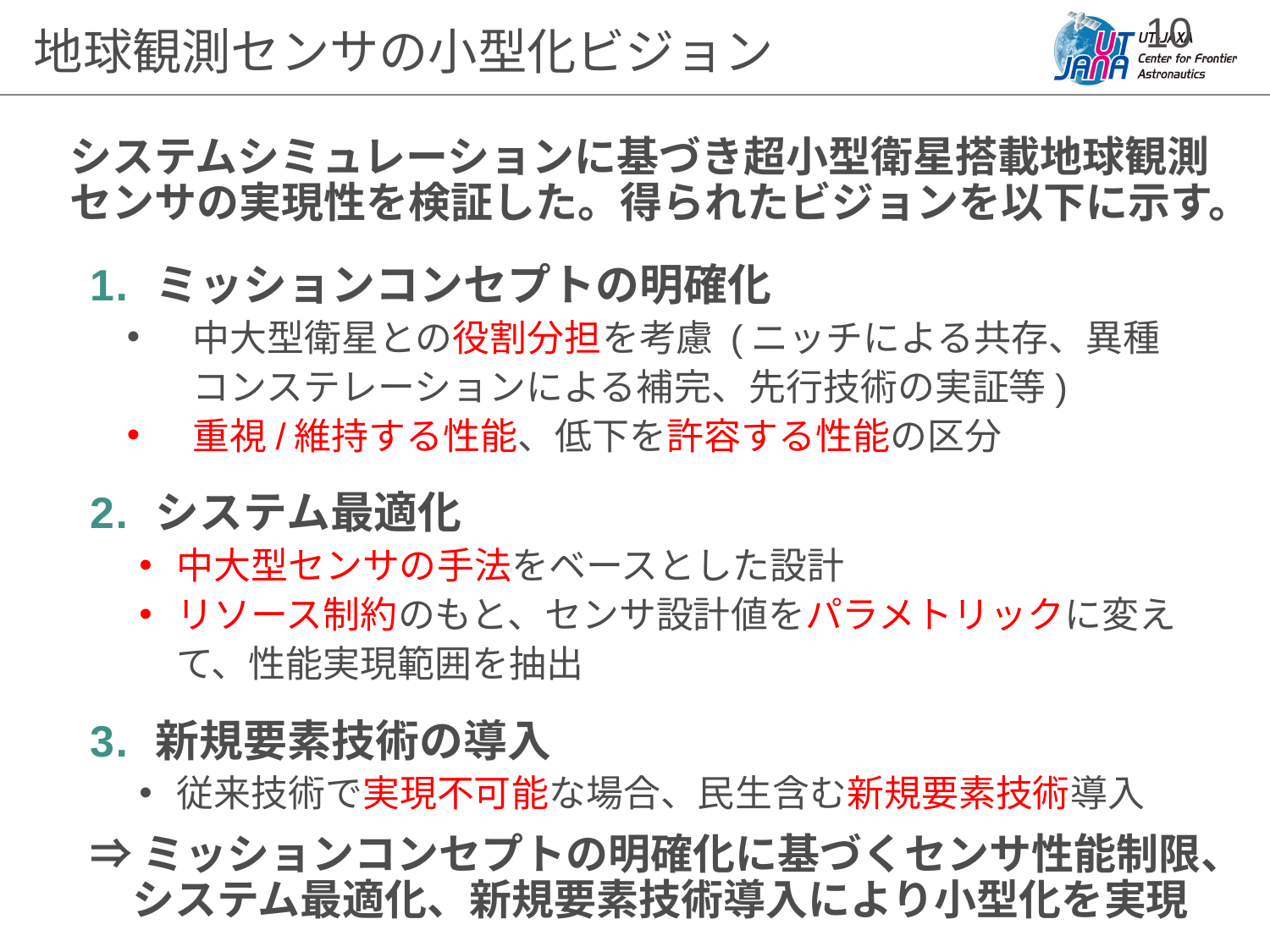

地球観測センサの小型化ビジョン
# システムシミュレーションに基づき超小型衛星搭載地球観測センサの実現性を検証した。得られたビジョンを以下に示す。
ミッションコンセプトの明確化
中大型衛星との役割分担を考慮 (ニッチによる共存、異種コンステレーションによる補完、先行技術の実証等)
重視/維持する性能、低下を許容する性能の区分
システム最適化
中大型センサの手法をベースとした設計
リソース制約のもと、センサ設計値をパラメトリックに変えて、性能実現範囲を抽出
新規要素技術の導入
従来技術で実現不可能な場合、民生含む新規要素技術導入

⇒ミッションコンセプトの明確化に基づくセンサ性能制限、
　システム最適化、新規要素技術導入により小型化を実現